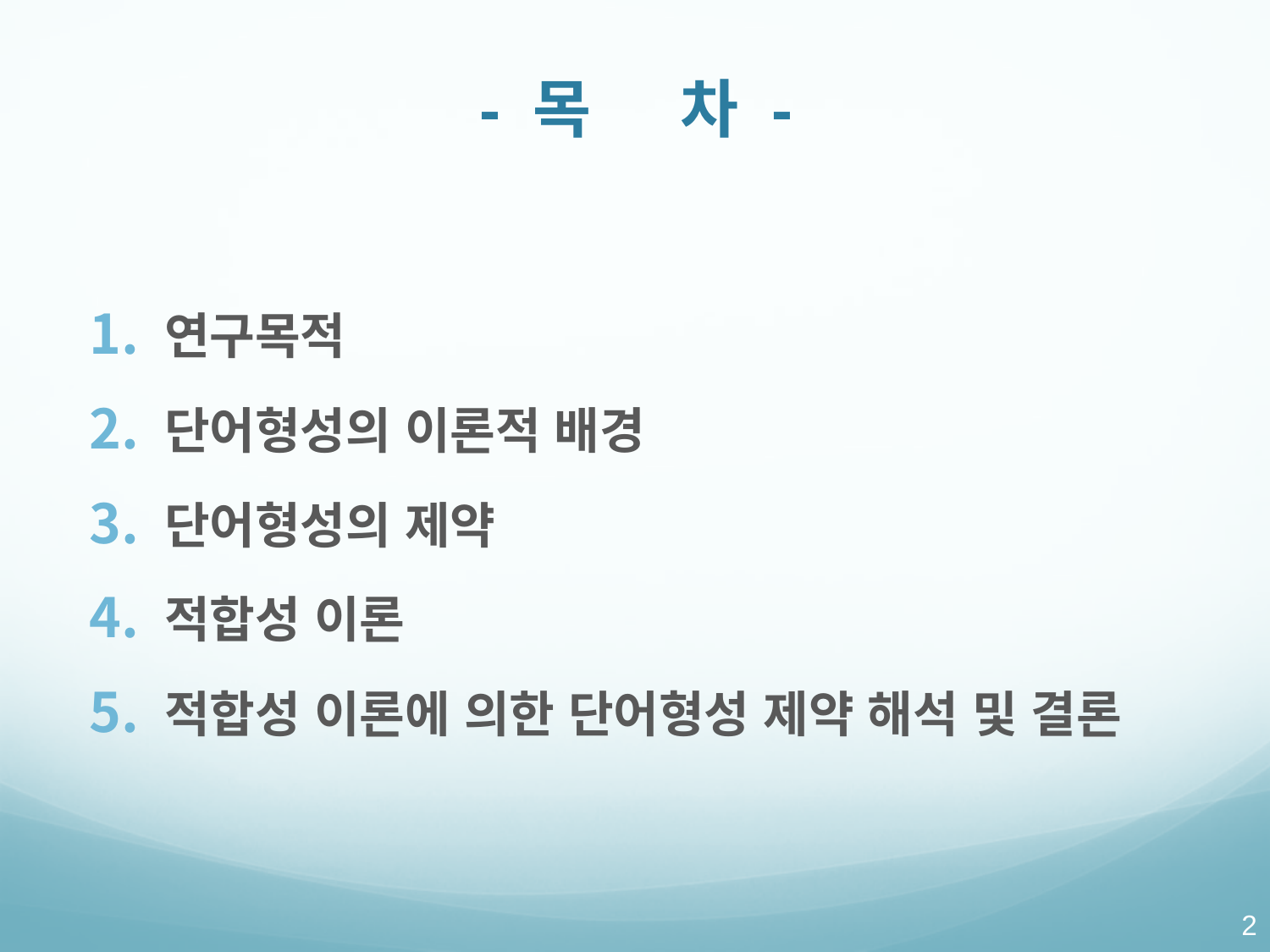

# - 목     차 -
 연구목적
 단어형성의 이론적 배경
 단어형성의 제약
 적합성 이론
 적합성 이론에 의한 단어형성 제약 해석 및 결론
2